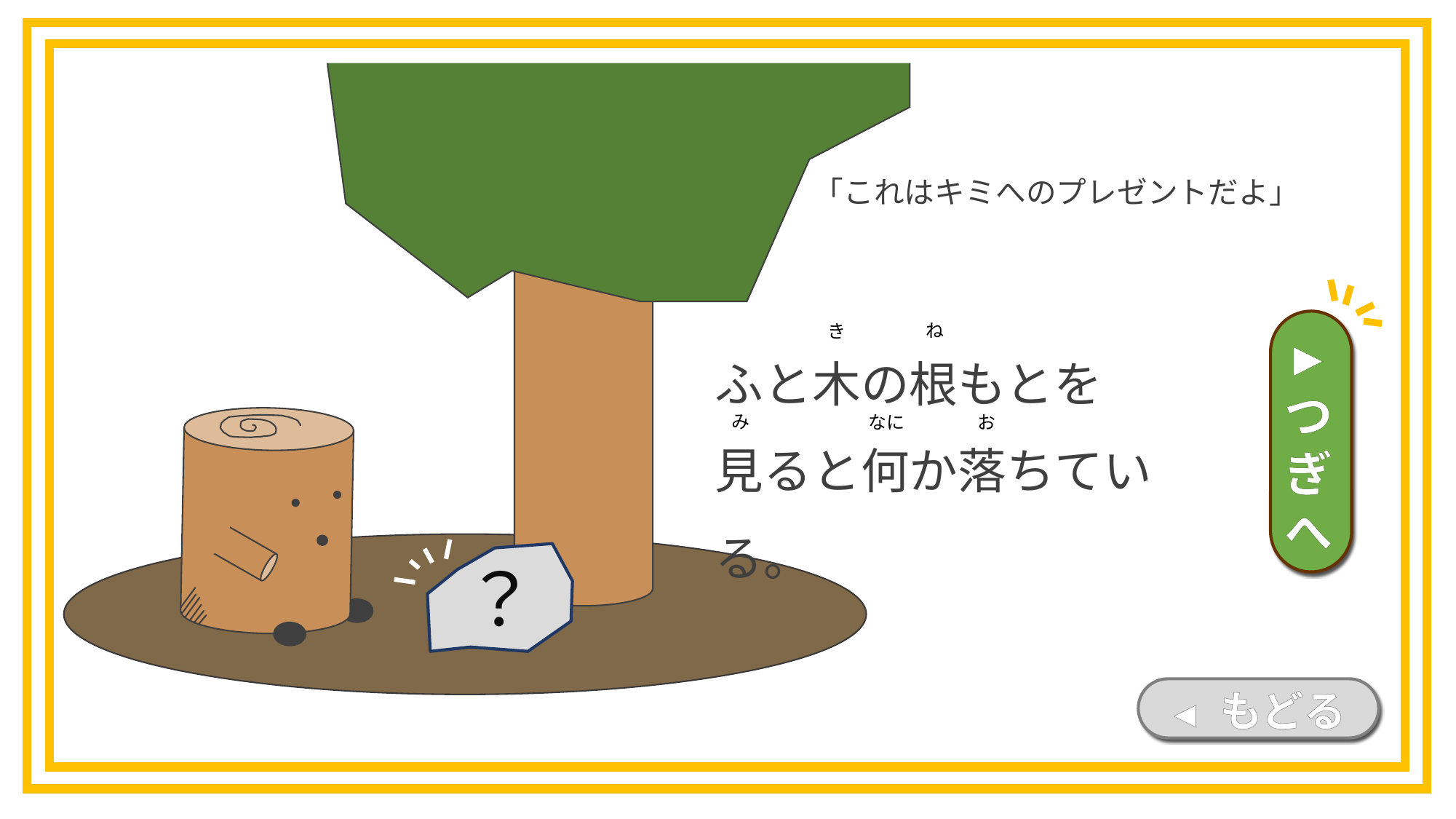

「これはキミへのプレゼントだよ」

►つぎへ
ね
き
ふと木の根もとを
見ると何か落ちている。

み
なに
お

？
◄ もどる